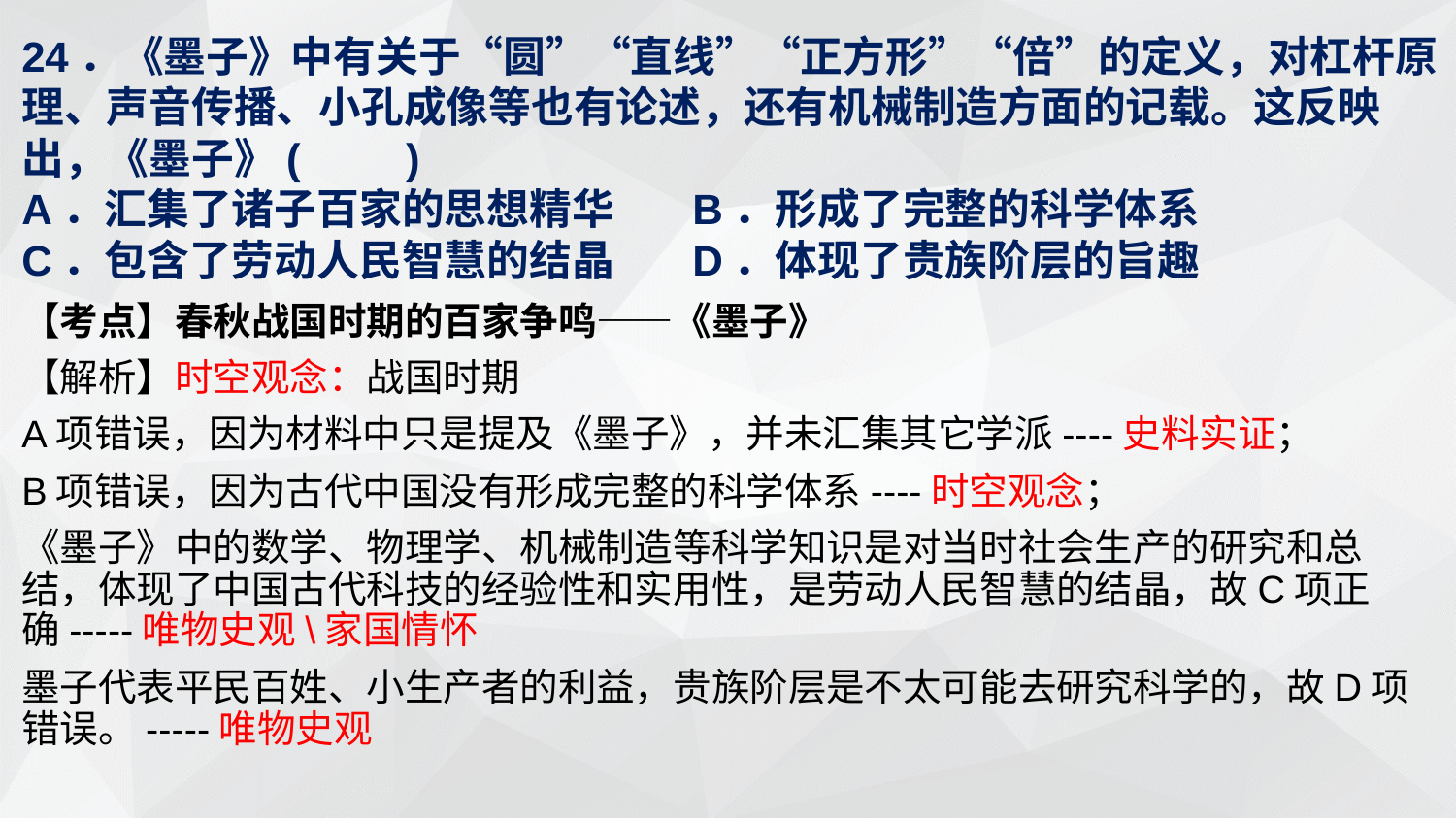

24．《墨子》中有关于“圆”“直线”“正方形”“倍”的定义，对杠杆原理、声音传播、小孔成像等也有论述，还有机械制造方面的记载。这反映出，《墨子》(　　)
A．汇集了诸子百家的思想精华       B．形成了完整的科学体系
C．包含了劳动人民智慧的结晶       D．体现了贵族阶层的旨趣
【考点】春秋战国时期的百家争鸣——《墨子》
【解析】时空观念：战国时期
A项错误，因为材料中只是提及《墨子》，并未汇集其它学派----史料实证；
B项错误，因为古代中国没有形成完整的科学体系----时空观念；
《墨子》中的数学、物理学、机械制造等科学知识是对当时社会生产的研究和总结，体现了中国古代科技的经验性和实用性，是劳动人民智慧的结晶，故C项正确-----唯物史观\家国情怀
墨子代表平民百姓、小生产者的利益，贵族阶层是不太可能去研究科学的，故D项错误。-----唯物史观